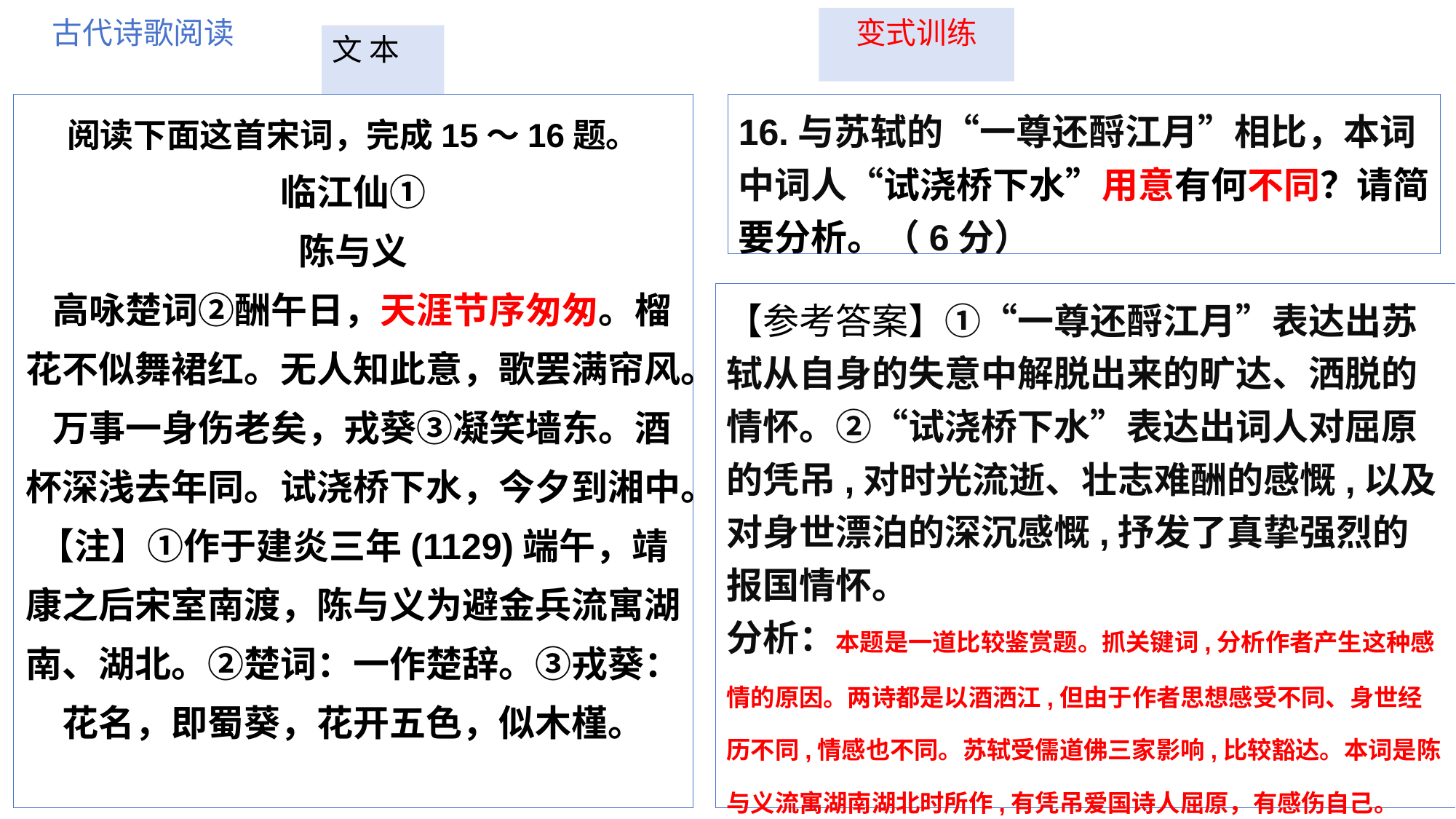

古代诗歌阅读
变式训练
文 本
阅读下面这首宋词，完成15～16题。
临江仙①
陈与义
 高咏楚词②酬午日，天涯节序匆匆。榴花不似舞裙红。无人知此意，歌罢满帘风。
 万事一身伤老矣，戎葵③凝笑墙东。酒杯深浅去年同。试浇桥下水，今夕到湘中。
【注】①作于建炎三年(1129)端午，靖康之后宋室南渡，陈与义为避金兵流寓湖南、湖北。②楚词：一作楚辞。③戎葵：花名，即蜀葵，花开五色，似木槿。
16.与苏轼的“一尊还酹江月”相比，本词中词人“试浇桥下水”用意有何不同？请简要分析。（6分）
【参考答案】①“一尊还酹江月”表达出苏轼从自身的失意中解脱出来的旷达、洒脱的情怀。②“试浇桥下水”表达出词人对屈原的凭吊,对时光流逝、壮志难酬的感慨,以及对身世漂泊的深沉感慨,抒发了真挚强烈的报国情怀。
分析：本题是一道比较鉴赏题。抓关键词,分析作者产生这种感情的原因。两诗都是以酒洒江,但由于作者思想感受不同、身世经历不同,情感也不同。苏轼受儒道佛三家影响,比较豁达。本词是陈与义流寓湖南湖北时所作,有凭吊爱国诗人屈原，有感伤自己。